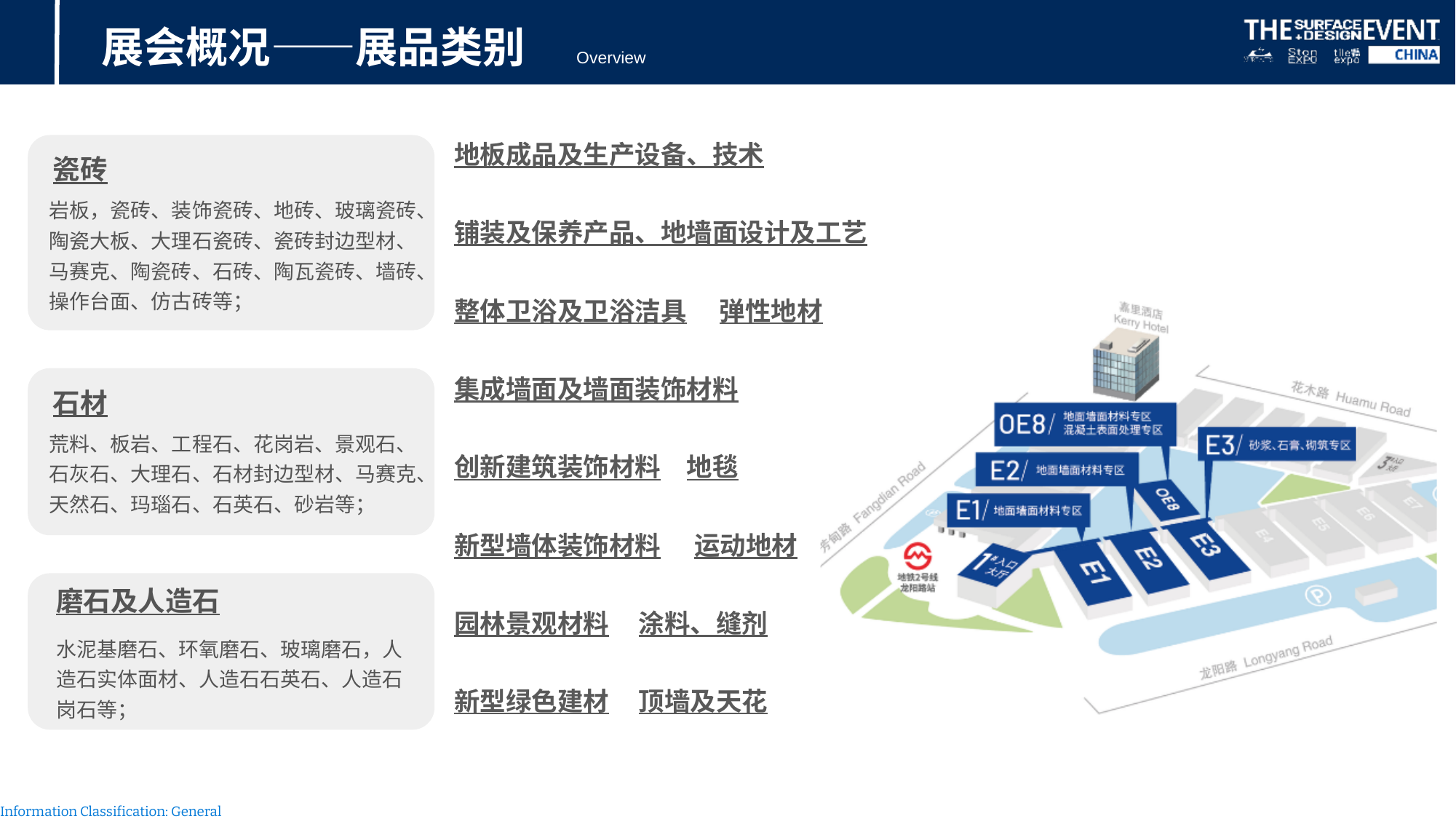

工作计划安排
展会概况——展品类别
01
WORK SCHEDULE
Overview

瓷砖
岩板，瓷砖、装饰瓷砖、地砖、玻璃瓷砖、陶瓷大板、大理石瓷砖、瓷砖封边型材、马赛克、陶瓷砖、石砖、陶瓦瓷砖、墙砖、操作台面、仿古砖等；
地板成品及生产设备、技术
铺装及保养产品、地墙面设计及工艺

整体卫浴及卫浴洁具
弹性地材

石材
荒料、板岩、工程石、花岗岩、景观石、石灰石、大理石、石材封边型材、马赛克、天然石、玛瑙石、石英石、砂岩等；
集成墙面及墙面装饰材料
地毯
创新建筑装饰材料
运动地材
新型墙体装饰材料

磨石及人造石
水泥基磨石、环氧磨石、玻璃磨石，人造石实体面材、人造石石英石、人造石岗石等；
园林景观材料
涂料、缝剂
新型绿色建材
顶墙及天花